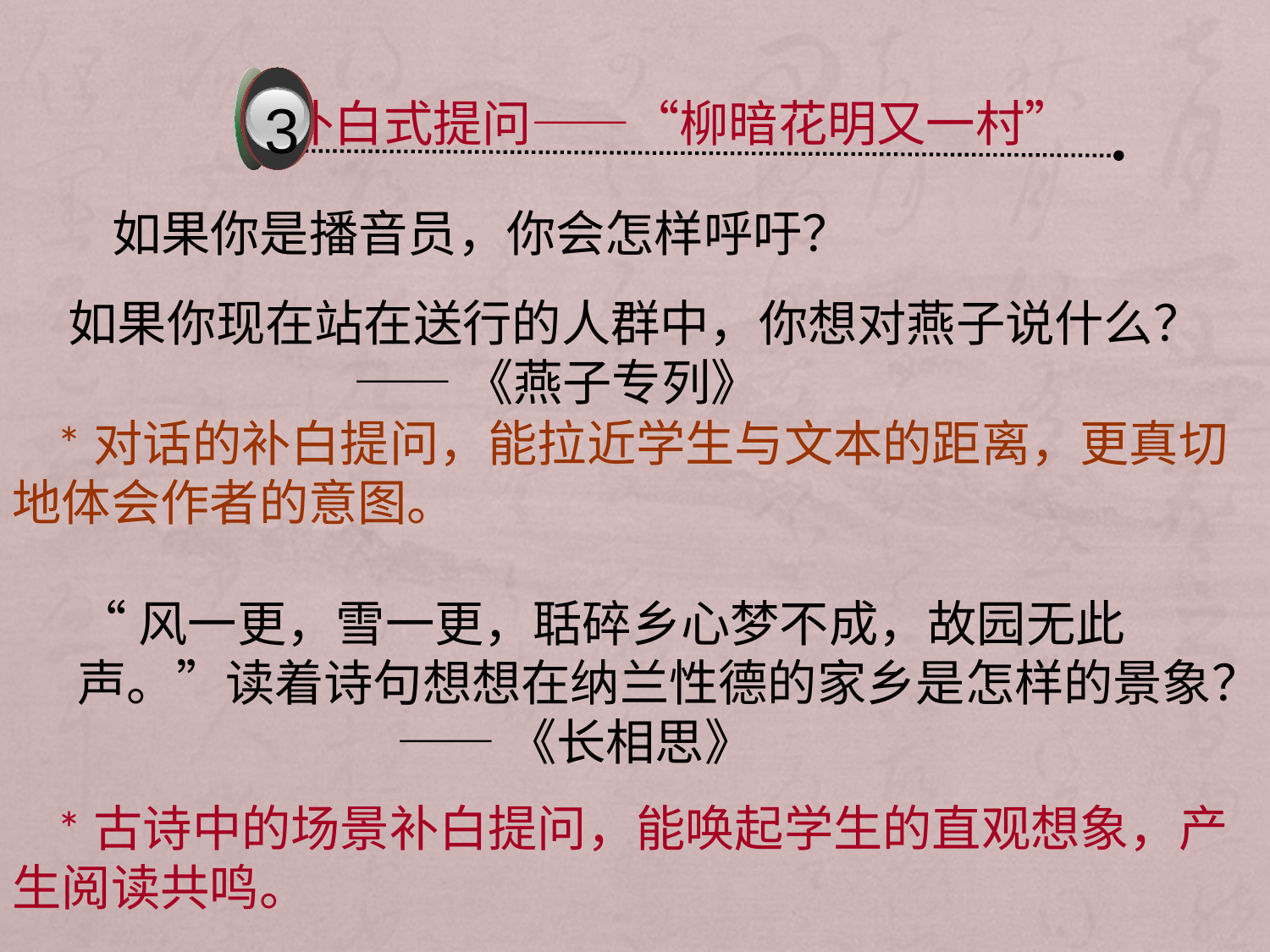

3

补白式提问——“柳暗花明又一村”

如果你是播音员，你会怎样呼吁？
    如果你现在站在送行的人群中，你想对燕子说什么？
                               ——《燕子专列》
    *对话的补白提问，能拉近学生与文本的距离，更真切地体会作者的意图。
“风一更，雪一更，聒碎乡心梦不成，故园无此声。”读着诗句想想在纳兰性德的家乡是怎样的景象？
                             ——《长相思》
    *古诗中的场景补白提问，能唤起学生的直观想象，产生阅读共鸣。